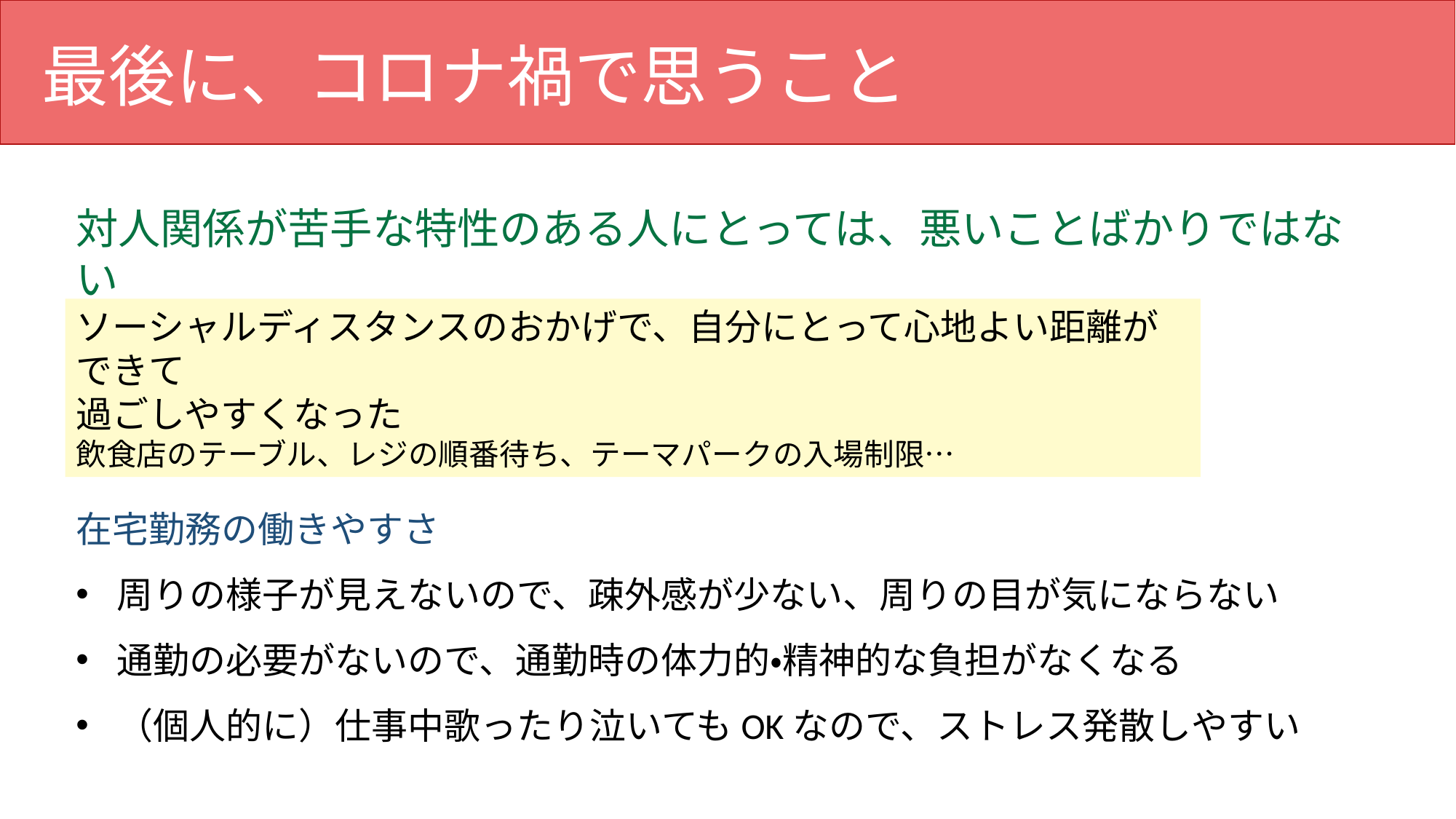

# 最後に、コロナ禍で思うこと
対人関係が苦手な特性のある人にとっては、悪いことばかりではない
ソーシャルディスタンスのおかげで、自分にとって心地よい距離ができて
過ごしやすくなった
飲食店のテーブル、レジの順番待ち、テーマパークの入場制限…
在宅勤務の働きやすさ
周りの様子が見えないので、疎外感が少ない、周りの目が気にならない
通勤の必要がないので、通勤時の体力的・精神的な負担がなくなる
（個人的に）仕事中歌ったり泣いてもOKなので、ストレス発散しやすい